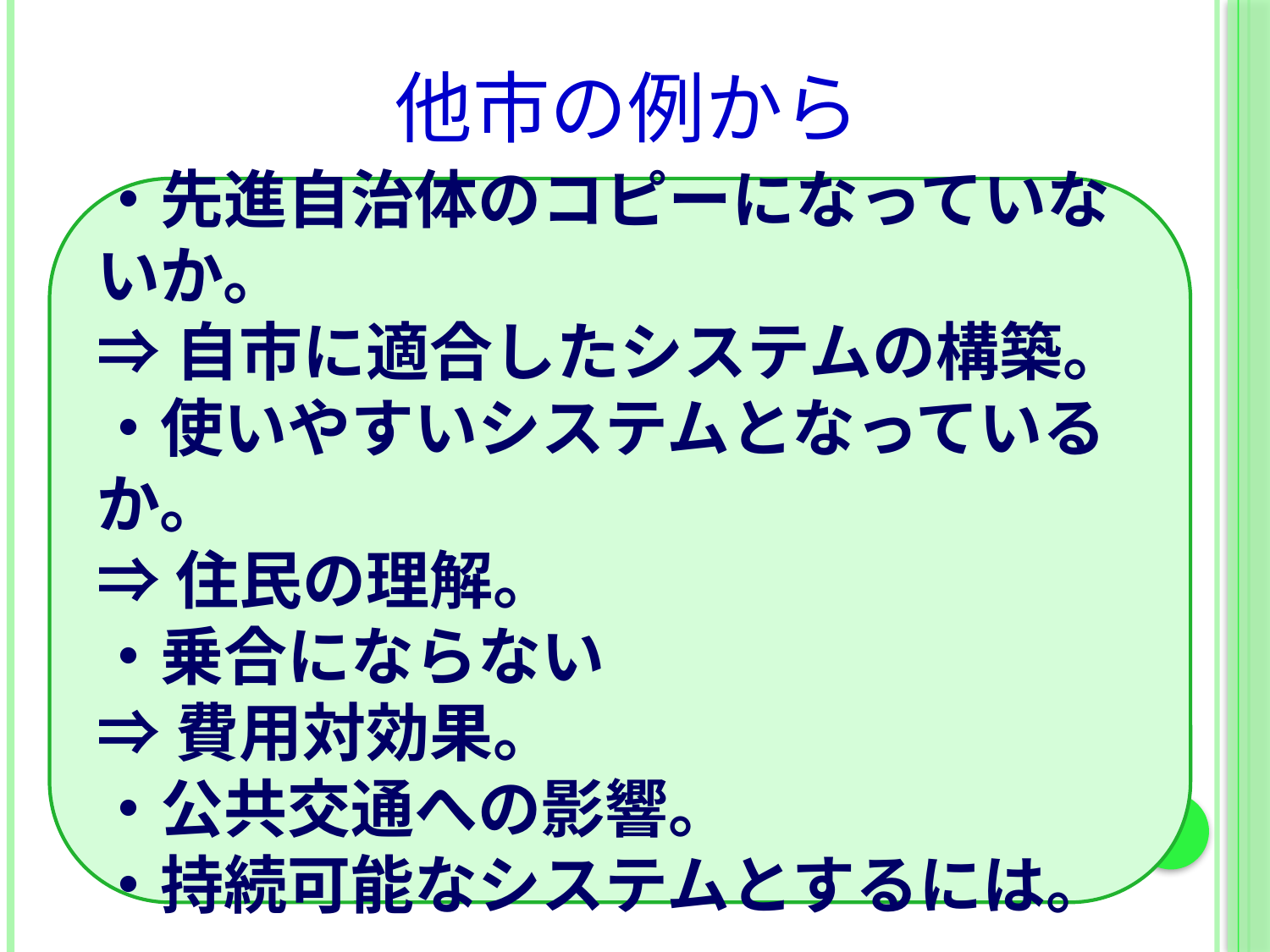

# 他市の例から

・先進自治体のコピーになっていないか。
⇒自市に適合したシステムの構築。
・使いやすいシステムとなっているか。
⇒住民の理解。
・乗合にならない
⇒費用対効果。
・公共交通への影響。
・持続可能なシステムとするには。